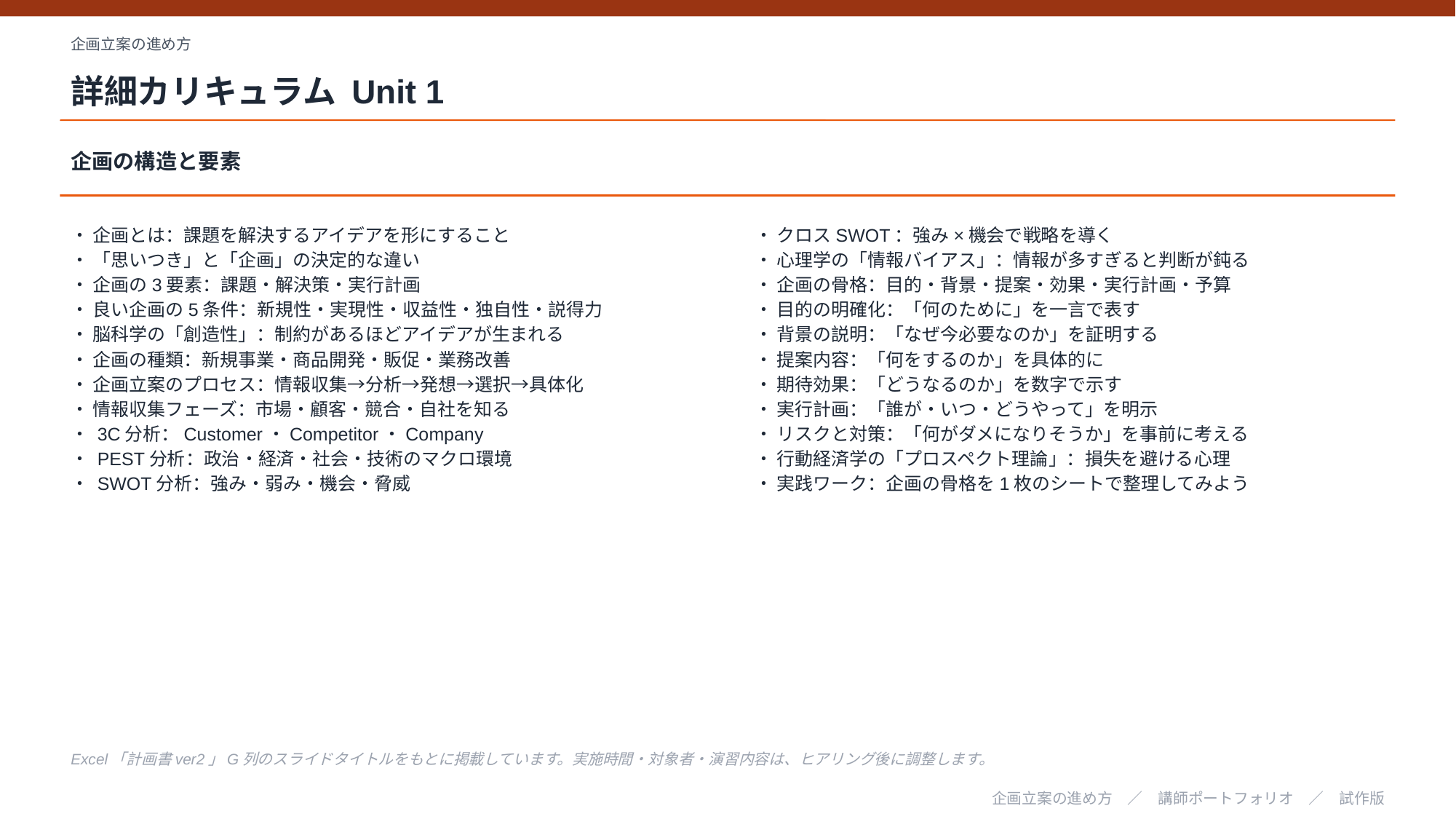

企画立案の進め方
詳細カリキュラム Unit 1

企画の構造と要素

・ 企画とは：課題を解決するアイデアを形にすること
・ 「思いつき」と「企画」の決定的な違い
・ 企画の3要素：課題・解決策・実行計画
・ 良い企画の5条件：新規性・実現性・収益性・独自性・説得力
・ 脳科学の「創造性」：制約があるほどアイデアが生まれる
・ 企画の種類：新規事業・商品開発・販促・業務改善
・ 企画立案のプロセス：情報収集→分析→発想→選択→具体化
・ 情報収集フェーズ：市場・顧客・競合・自社を知る
・ 3C分析：Customer・Competitor・Company
・ PEST分析：政治・経済・社会・技術のマクロ環境
・ SWOT分析：強み・弱み・機会・脅威
・ クロスSWOT：強み×機会で戦略を導く
・ 心理学の「情報バイアス」：情報が多すぎると判断が鈍る
・ 企画の骨格：目的・背景・提案・効果・実行計画・予算
・ 目的の明確化：「何のために」を一言で表す
・ 背景の説明：「なぜ今必要なのか」を証明する
・ 提案内容：「何をするのか」を具体的に
・ 期待効果：「どうなるのか」を数字で示す
・ 実行計画：「誰が・いつ・どうやって」を明示
・ リスクと対策：「何がダメになりそうか」を事前に考える
・ 行動経済学の「プロスペクト理論」：損失を避ける心理
・ 実践ワーク：企画の骨格を1枚のシートで整理してみよう
Excel「計画書ver2」G列のスライドタイトルをもとに掲載しています。実施時間・対象者・演習内容は、ヒアリング後に調整します。
企画立案の進め方　／　講師ポートフォリオ　／　試作版